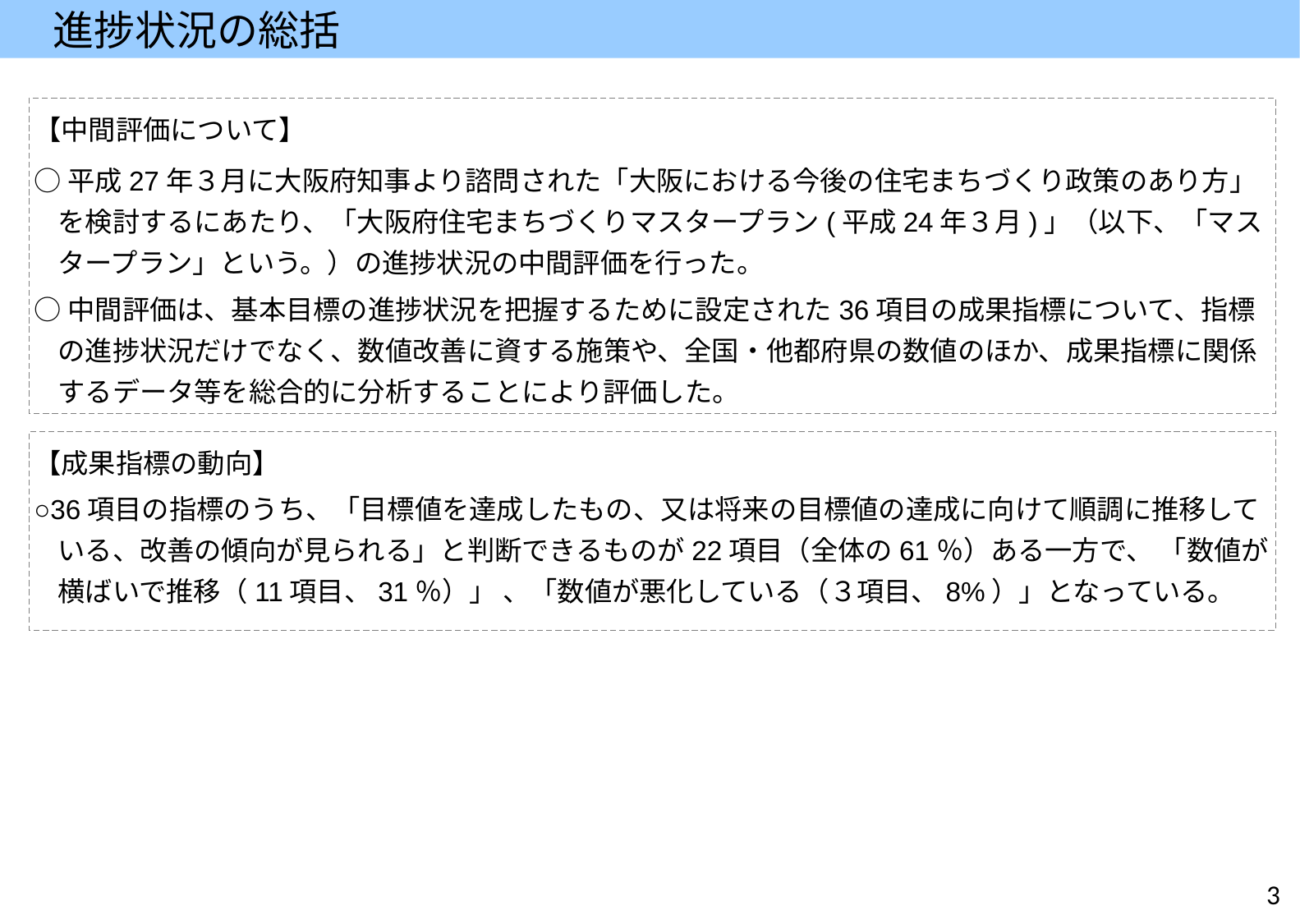

進捗状況の総括
【中間評価について】
○平成27年３月に大阪府知事より諮問された「大阪における今後の住宅まちづくり政策のあり方」を検討するにあたり、「大阪府住宅まちづくりマスタープラン(平成24年３月)」（以下、「マスタープラン」という。）の進捗状況の中間評価を行った。
○中間評価は、基本目標の進捗状況を把握するために設定された36項目の成果指標について、指標の進捗状況だけでなく、数値改善に資する施策や、全国・他都府県の数値のほか、成果指標に関係するデータ等を総合的に分析することにより評価した。
【成果指標の動向】
○36項目の指標のうち、「目標値を達成したもの、又は将来の目標値の達成に向けて順調に推移している、改善の傾向が見られる」と判断できるものが22項目（全体の61％）ある一方で、 「数値が横ばいで推移（11項目、31％）」 、「数値が悪化している（３項目、8%）」となっている。
3